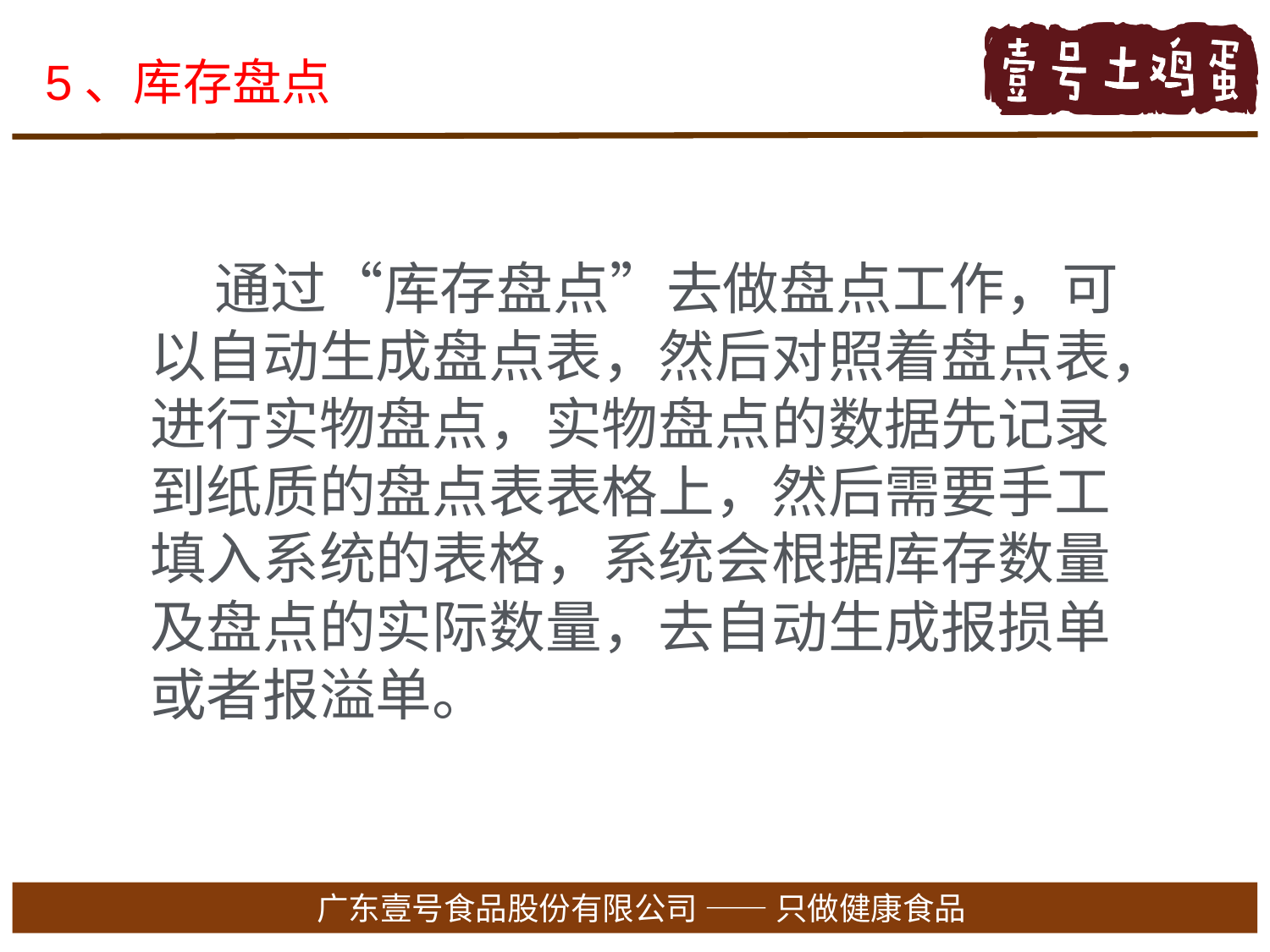

5、库存盘点
    通过“库存盘点”去做盘点工作，可以自动生成盘点表，然后对照着盘点表，进行实物盘点，实物盘点的数据先记录到纸质的盘点表表格上，然后需要手工填入系统的表格，系统会根据库存数量及盘点的实际数量，去自动生成报损单或者报溢单。